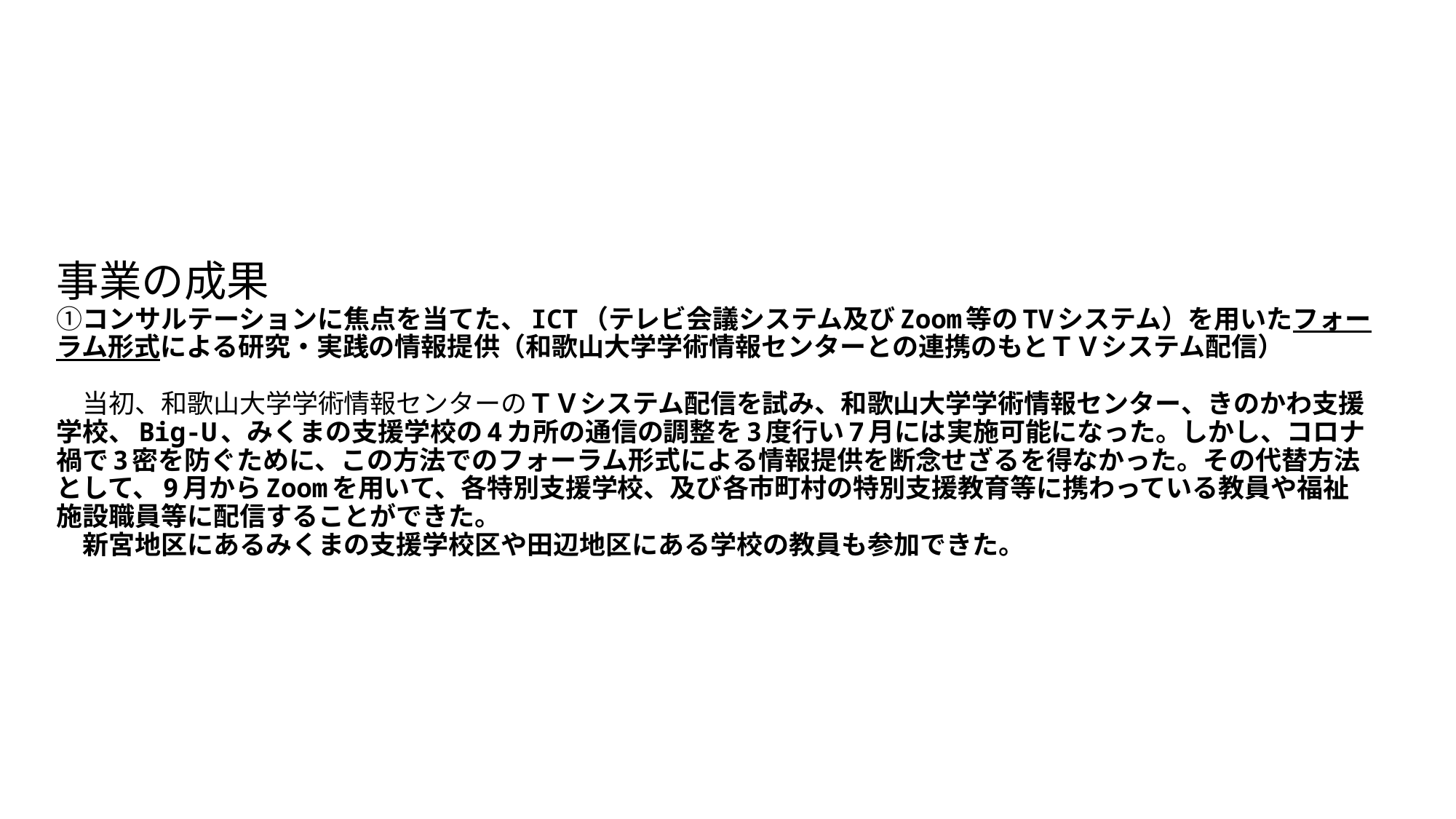

事業の成果
①コンサルテーションに焦点を当てた、ICT（テレビ会議システム及びZoom等のTVシステム）を用いたフォーラム形式による研究・実践の情報提供（和歌山大学学術情報センターとの連携のもとＴＶシステム配信）
　当初、和歌山大学学術情報センターのＴＶシステム配信を試み、和歌山大学学術情報センター、きのかわ支援学校、Big-U、みくまの支援学校の4カ所の通信の調整を3度行い7月には実施可能になった。しかし、コロナ禍で3密を防ぐために、この方法でのフォーラム形式による情報提供を断念せざるを得なかった。その代替方法として、9月からZoomを用いて、各特別支援学校、及び各市町村の特別支援教育等に携わっている教員や福祉施設職員等に配信することができた。
　新宮地区にあるみくまの支援学校区や田辺地区にある学校の教員も参加できた。